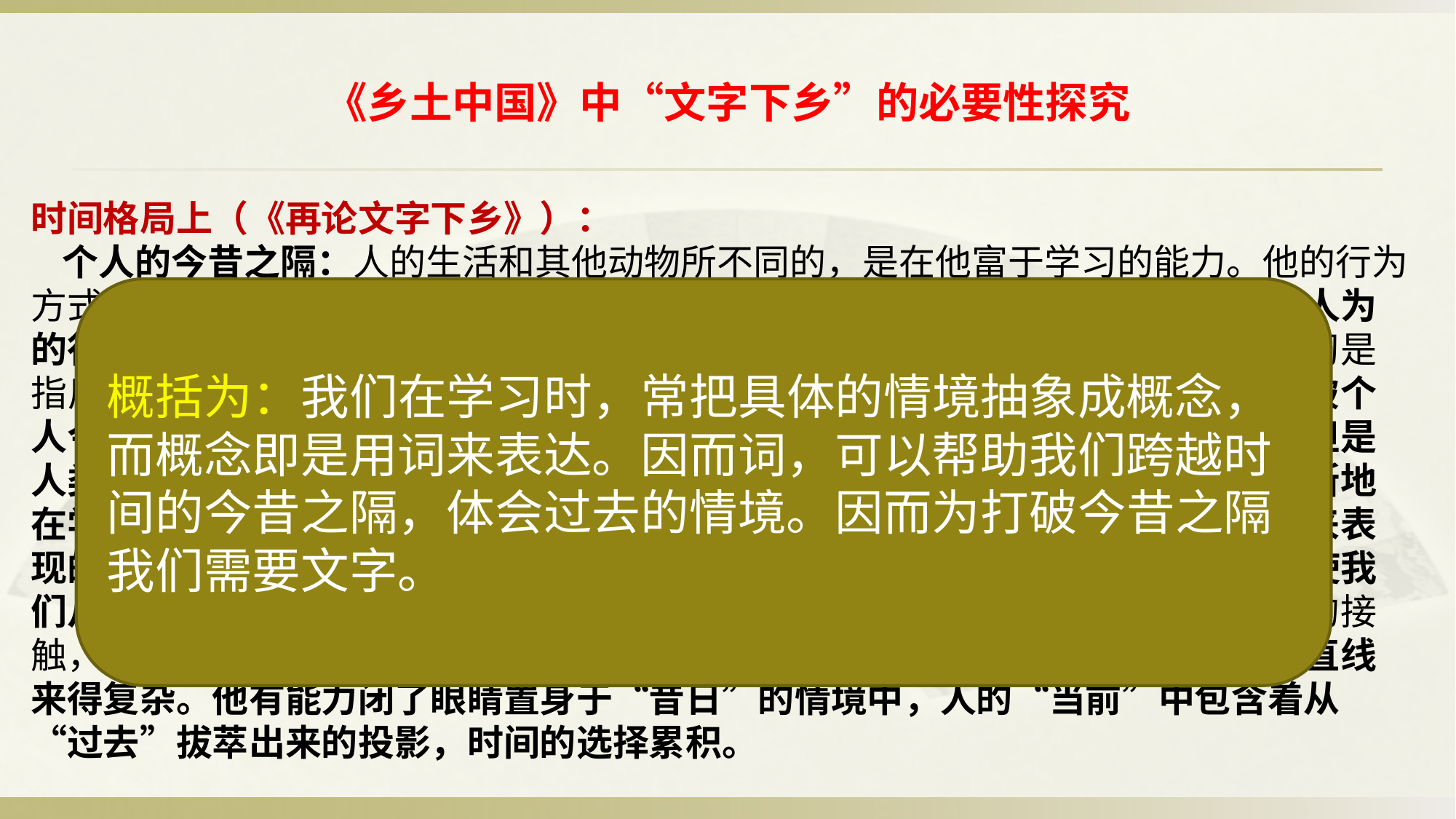

# 《乡土中国》中“文字下乡”的必要性探究
时间格局上（《再论文字下乡》）：
个人的今昔之隔：人的生活和其他动物所不同的，是在他富于学习的能力。他的行为方式并不固执地受着不学而能的生理反应所支配。所谓学就是在出生之后以一套人为的行为方式作模型，把本能的那一套方式加以改造的过程。学的方法是“习”。习是指反复地做，靠时间中的磨练，使一个人惯于一种新的做法。因之，学习必须打破个人今昔之隔。这是靠了我们人类的一种特别发达的能力，时间中的桥梁―记忆。但是人类却时常多一个象征体系帮他的忙。所谓象征体系中重要的是“词”。我们不断地在学习时说着话，把具体的情境抽象成一套能普遍应用的概念，概念必然是用词来表现的，于是我们靠着词，使我们从特殊走上普遍，在个别情境中搭下了桥梁；又使我们从当前走到今后，在片刻情境中搭下了桥梁。从这方面看去，一个动物和时间的接触，可以说是一条直线的，而人和时间的接触，靠了概念，也就是词，却比一条直线来得复杂。他有能力闭了眼睛置身于“昔日”的情境中，人的“当前”中包含着从“过去”拔萃出来的投影，时间的选择累积。

概括为：我们在学习时，常把具体的情境抽象成概念，而概念即是用词来表达。因而词，可以帮助我们跨越时间的今昔之隔，体会过去的情境。因而为打破今昔之隔我们需要文字。